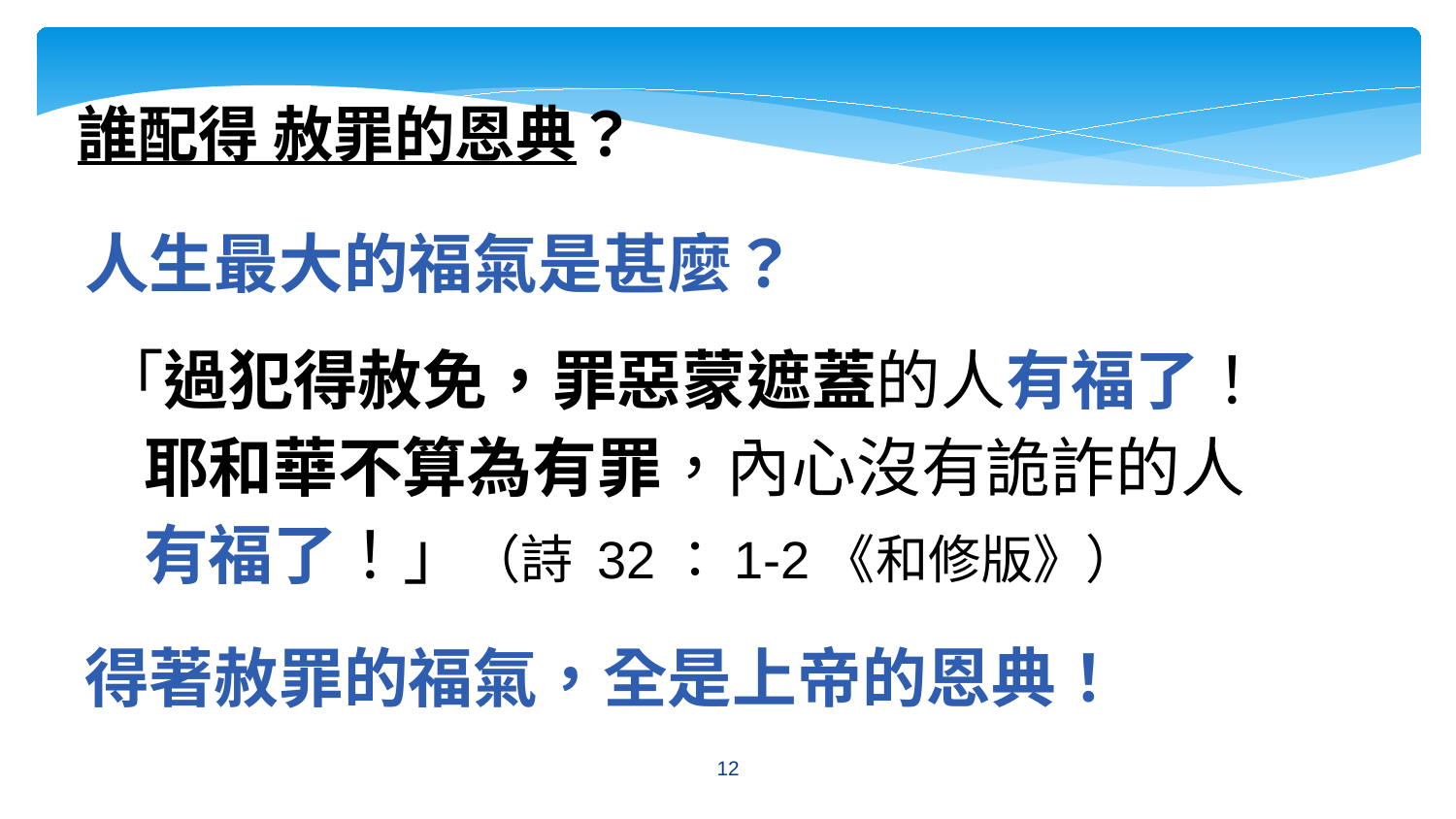

誰配得 赦罪的恩典？
 人生最大的福氣是甚麼？

  「過犯得赦免，罪惡蒙遮蓋的人有福了！
     耶和華不算為有罪，內心沒有詭詐的人
     有福了！」（詩 32：1-2《和修版》）

 得著赦罪的福氣，全是上帝的恩典！
12